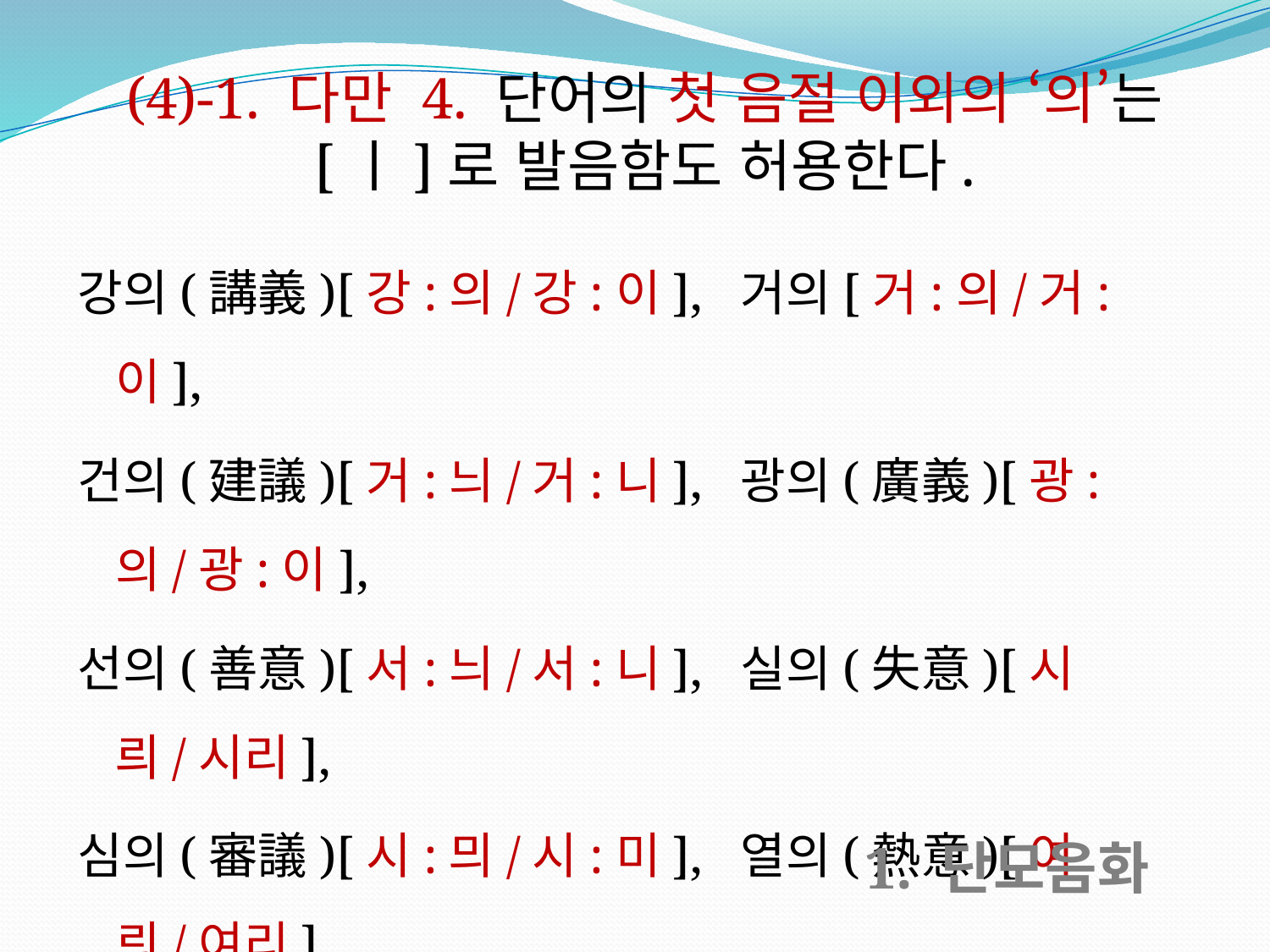

(4)-1. 다만 4. 단어의 첫 음절 이외의 ‘의’는 [ㅣ]로 발음함도 허용한다.
강의(講義)[강:의/강:이],  거의[거:의/거:이],
건의(建議)[거:늬/거:니],  광의(廣義)[광:의/광:이],
선의(善意)[서:늬/서:니],  실의(失意)[시릐/시리],
심의(審議)[시:믜/시:미],  열의(熱意)[여릐/여리],
예의(禮儀)[예:의/예:이],  주의(注意)[주:의/주:이],
공산주의(共産主義)[공:산주의/공:산주이]

1. 단모음화